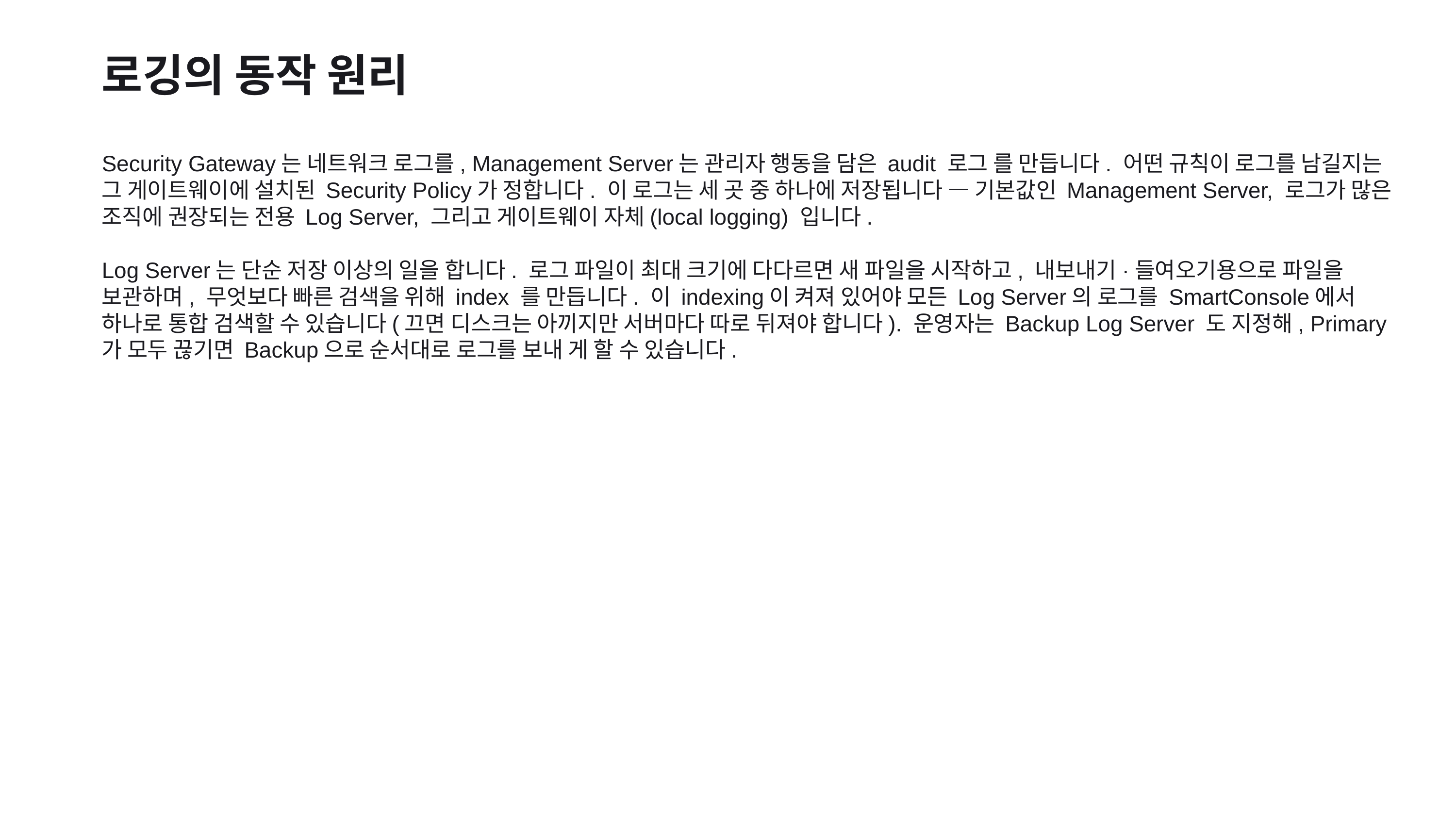

로깅의 동작 원리
Security Gateway는 네트워크 로그를, Management Server는 관리자 행동을 담은 audit 로그 를 만듭니다. 어떤 규칙이 로그를 남길지는 그 게이트웨이에 설치된 Security Policy가 정합니다. 이 로그는 세 곳 중 하나에 저장됩니다 — 기본값인 Management Server, 로그가 많은 조직에 권장되는 전용 Log Server, 그리고 게이트웨이 자체(local logging) 입니다.

Log Server는 단순 저장 이상의 일을 합니다. 로그 파일이 최대 크기에 다다르면 새 파일을 시작하고, 내보내기·들여오기용으로 파일을 보관하며, 무엇보다 빠른 검색을 위해 index 를 만듭니다. 이 indexing이 켜져 있어야 모든 Log Server의 로그를 SmartConsole에서 하나로 통합 검색할 수 있습니다(끄면 디스크는 아끼지만 서버마다 따로 뒤져야 합니다). 운영자는 Backup Log Server 도 지정해, Primary가 모두 끊기면 Backup으로 순서대로 로그를 보내 게 할 수 있습니다.